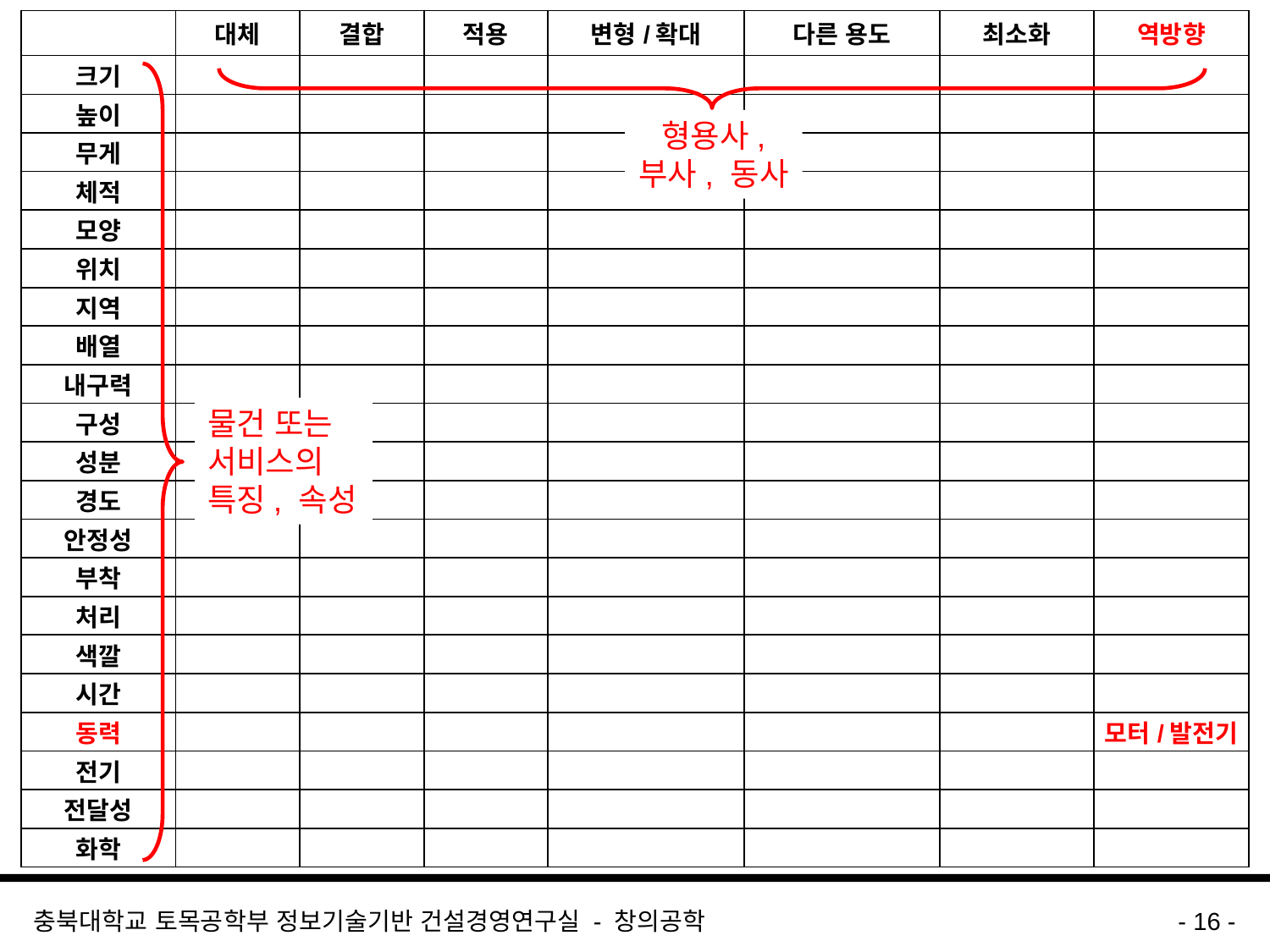

|  | 대체 | 결합 | 적용 | 변형/확대 | 다른 용도 | 최소화 | 역방향 |
| --- | --- | --- | --- | --- | --- | --- | --- |
| 크기 |  |  |  |  |  |  |  |
| 높이 |  |  |  |  |  |  |  |
| 무게 |  |  |  |  |  |  |  |
| 체적 |  |  |  |  |  |  |  |
| 모양 |  |  |  |  |  |  |  |
| 위치 |  |  |  |  |  |  |  |
| 지역 |  |  |  |  |  |  |  |
| 배열 |  |  |  |  |  |  |  |
| 내구력 |  |  |  |  |  |  |  |
| 구성 |  |  |  |  |  |  |  |
| 성분 |  |  |  |  |  |  |  |
| 경도 |  |  |  |  |  |  |  |
| 안정성 |  |  |  |  |  |  |  |
| 부착 |  |  |  |  |  |  |  |
| 처리 |  |  |  |  |  |  |  |
| 색깔 |  |  |  |  |  |  |  |
| 시간 |  |  |  |  |  |  |  |
| 동력 |  |  |  |  |  |  | 모터/발전기 |
| 전기 |  |  |  |  |  |  |  |
| 전달성 |  |  |  |  |  |  |  |
| 화학 |  |  |  |  |  |  |  |

형용사, 부사, 동사
물건 또는 서비스의 특징, 속성
충북대학교 토목공학부 정보기술기반 건설경영연구실 - 창의공학
- 16 -